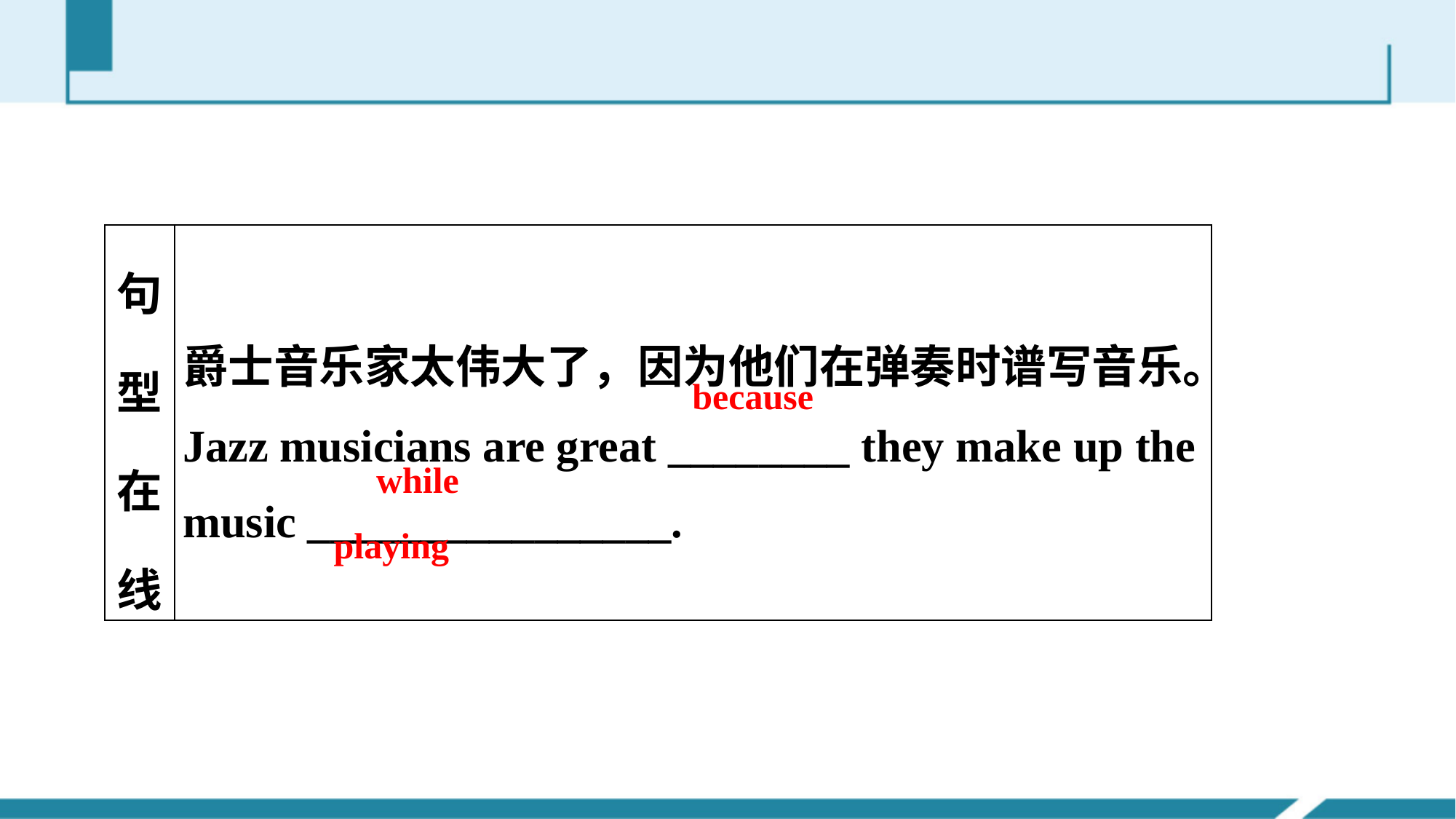

| 句型在线 | 爵士音乐家太伟大了，因为他们在弹奏时谱写音乐。 Jazz musicians are great \_\_\_\_\_\_\_\_ they make up the music \_\_\_\_\_\_\_\_\_\_\_\_\_\_\_\_. |
| --- | --- |
because
 while playing